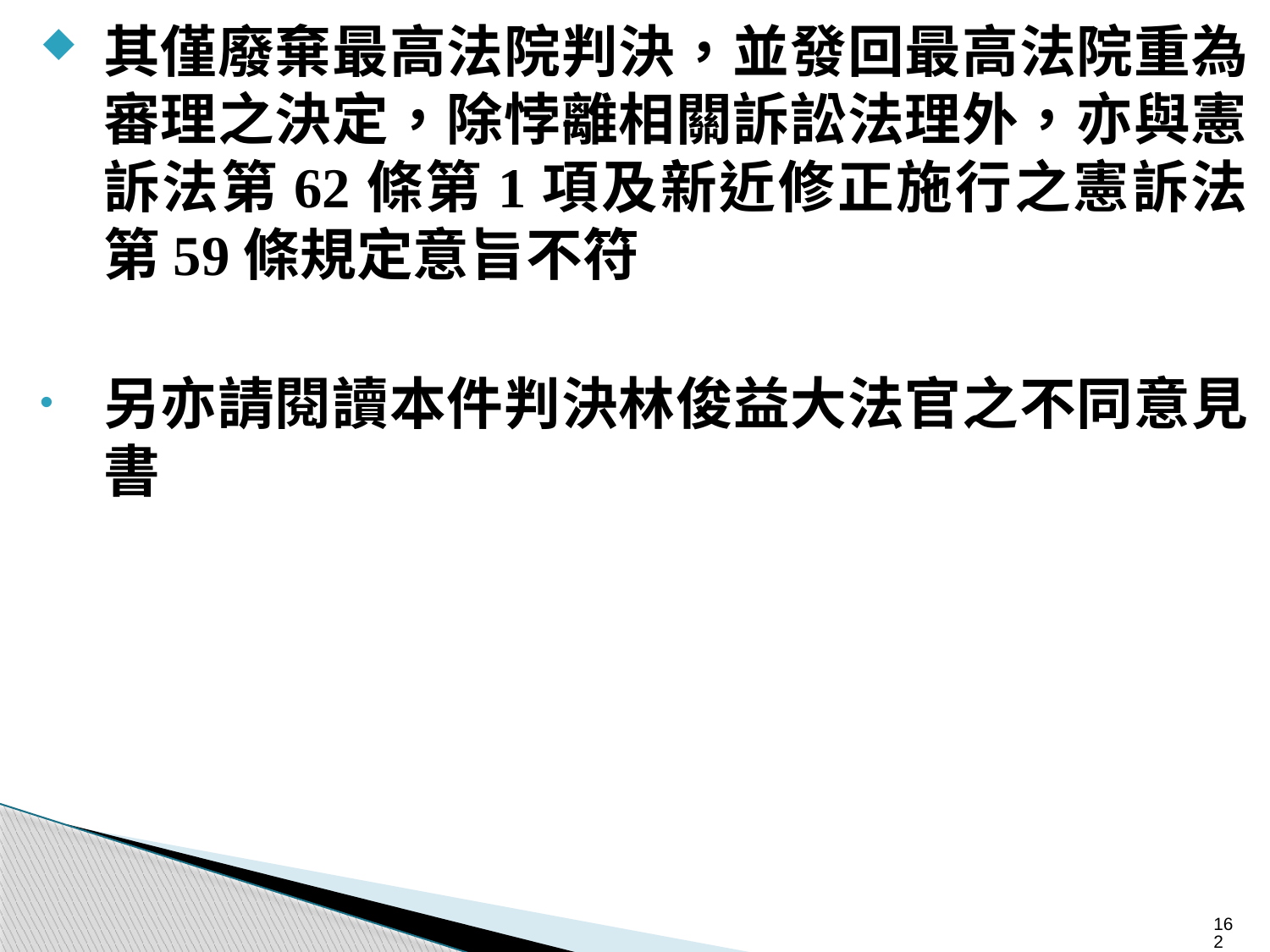

其僅廢棄最高法院判決，並發回最高法院重為審理之決定，除悖離相關訴訟法理外，亦與憲訴法第62條第1項及新近修正施行之憲訴法第59條規定意旨不符

另亦請閱讀本件判決林俊益大法官之不同意見書
162